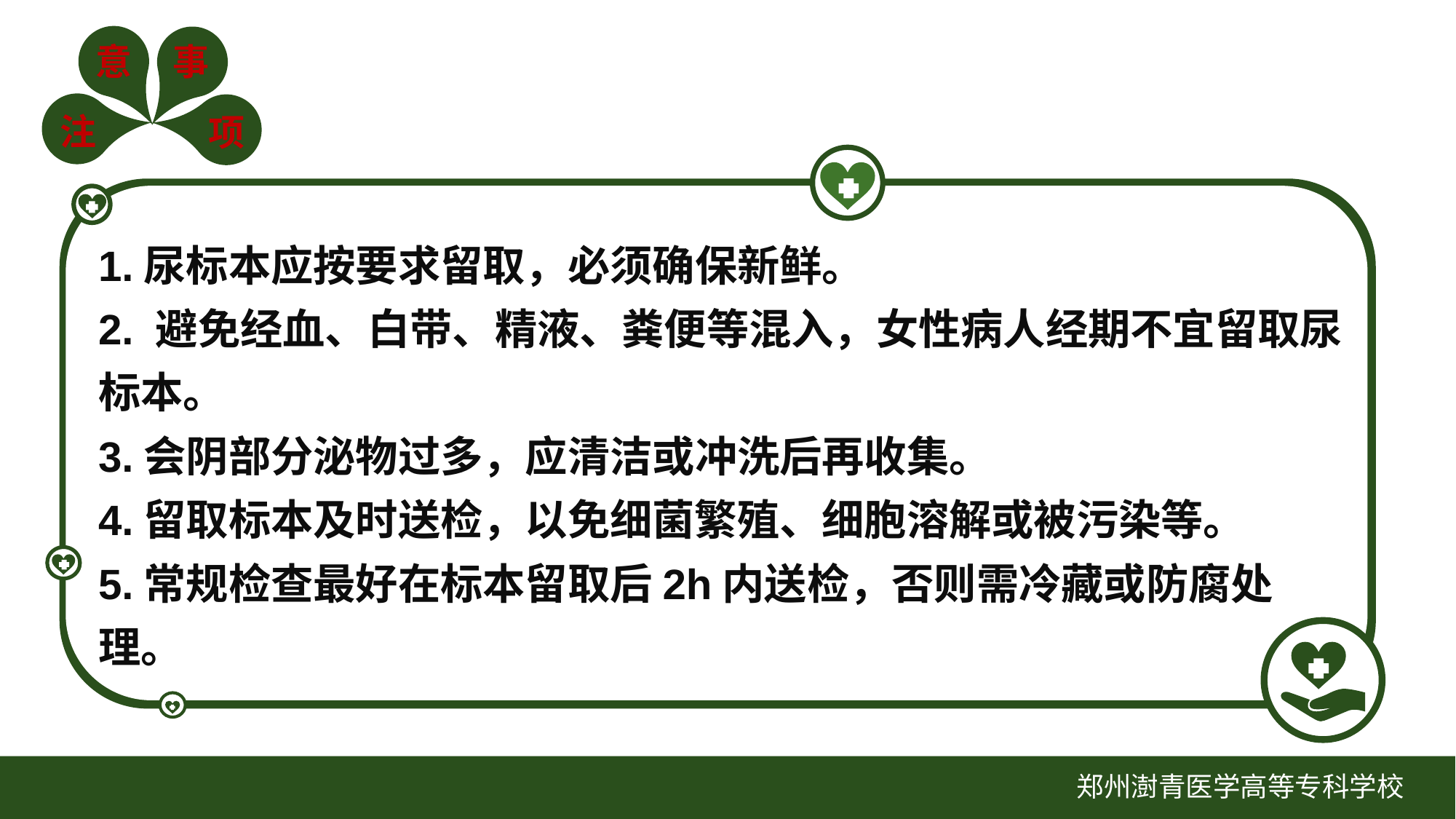

1.尿标本应按要求留取，必须确保新鲜。
2. 避免经血、白带、精液、粪便等混入，女性病人经期不宜留取尿标本。
3.会阴部分泌物过多，应清洁或冲洗后再收集。
4.留取标本及时送检，以免细菌繁殖、细胞溶解或被污染等。
5.常规检查最好在标本留取后2h内送检，否则需冷藏或防腐处理。
郑州澍青医学高等专科学校